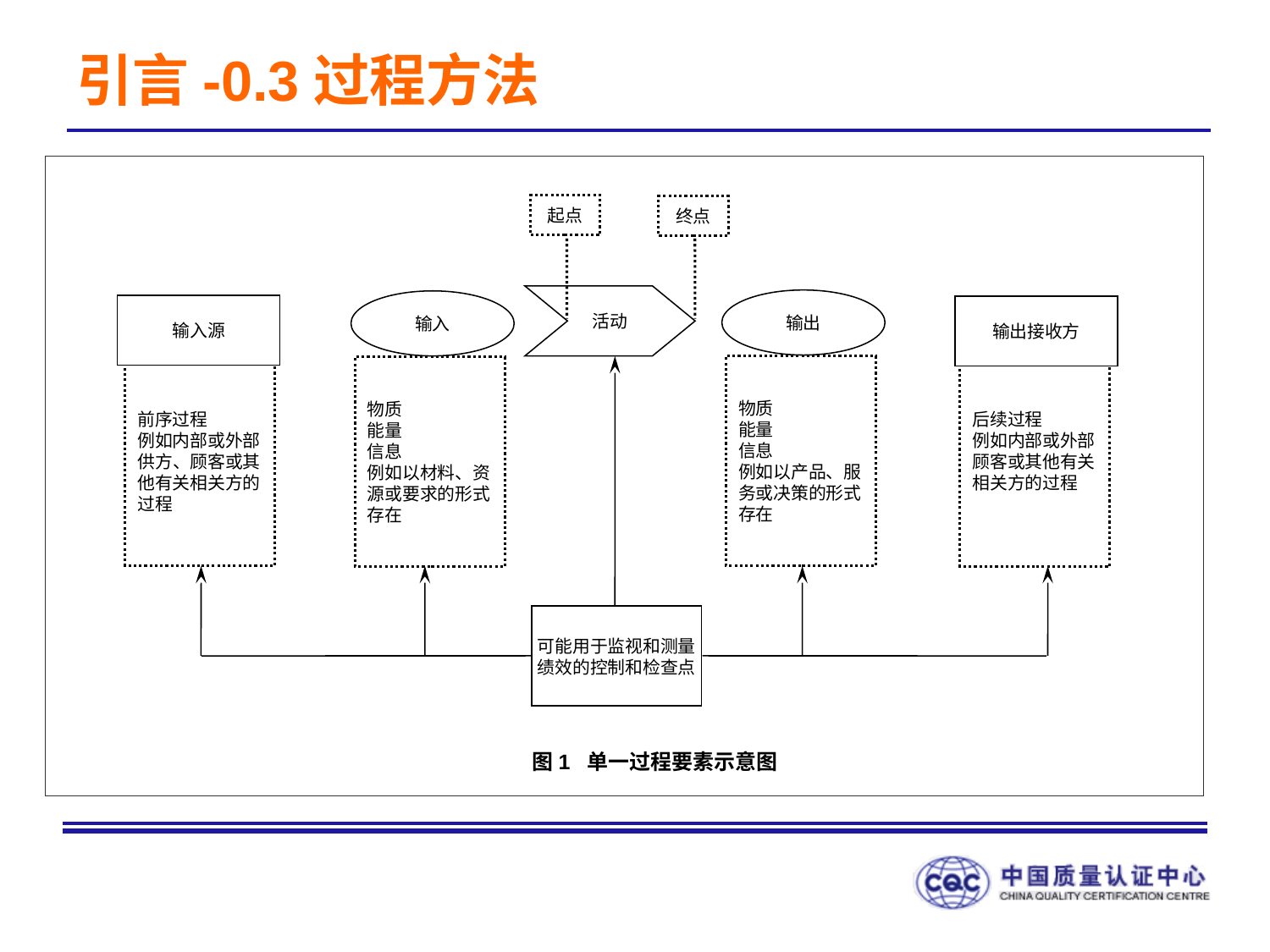

引言-0.3过程方法

起点
终点

活动
输出
输入
输入源
输出接收方
前序过程
例如内部或外部
供方、顾客或其
他有关相关方的
过程

物质
能量
信息
例如以产品、服
务或决策的形式
存在
后续过程
例如内部或外部
顾客或其他有关
相关方的过程

物质
能量
信息
例如以材料、资
源或要求的形式
存在

可能用于监视和测量
绩效的控制和检查点

图1  单一过程要素示意图